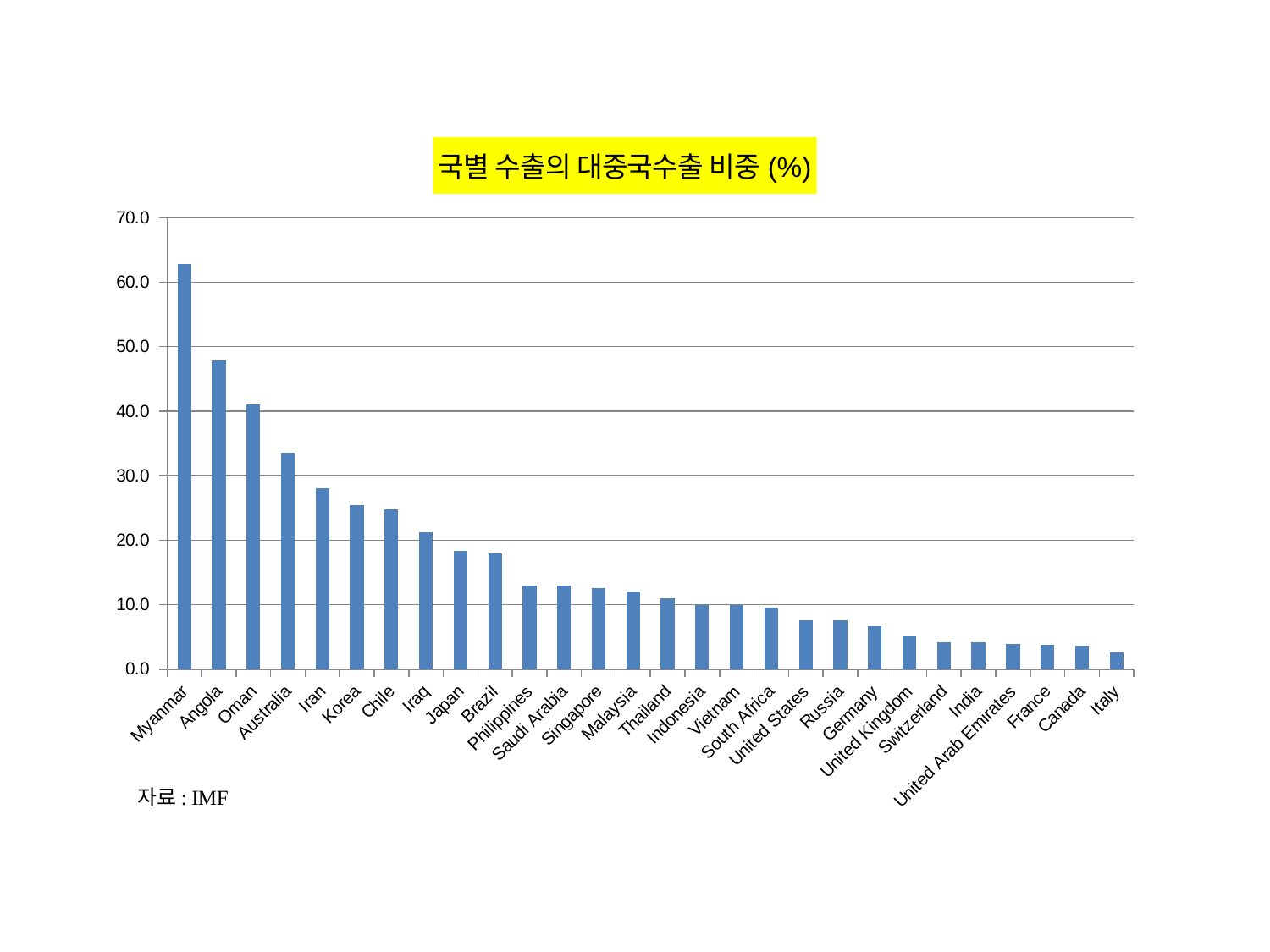

### Chart:

| Category | 국별 수출의 대중국수출 비중(%) |
|---|---|
| Myanmar | 62.8 |
| Angola | 47.8 |
| Oman | 41.0 |
| Australia | 33.6 |
| Iran | 28.1 |
| Korea | 25.4 |
| Chile | 24.7 |
| Iraq | 21.2 |
| Japan | 18.3 |
| Brazil | 18.0 |
| Philippines | 13.0 |
| Saudi Arabia | 12.9 |
| Singapore | 12.6 |
| Malaysia | 12.0 |
| Thailand | 11.0 |
| Indonesia | 10.0 |
| Vietnam | 10.0 |
| South Africa | 9.5 |
| United States | 7.6 |
| Russia | 7.6 |
| Germany | 6.6 |
| United Kingdom | 5.1 |
| Switzerland | 4.2 |
| India | 4.1 |
| United Arab Emirates | 3.9 |
| France | 3.8 |
| Canada | 3.7 |
| Italy | 2.6 |